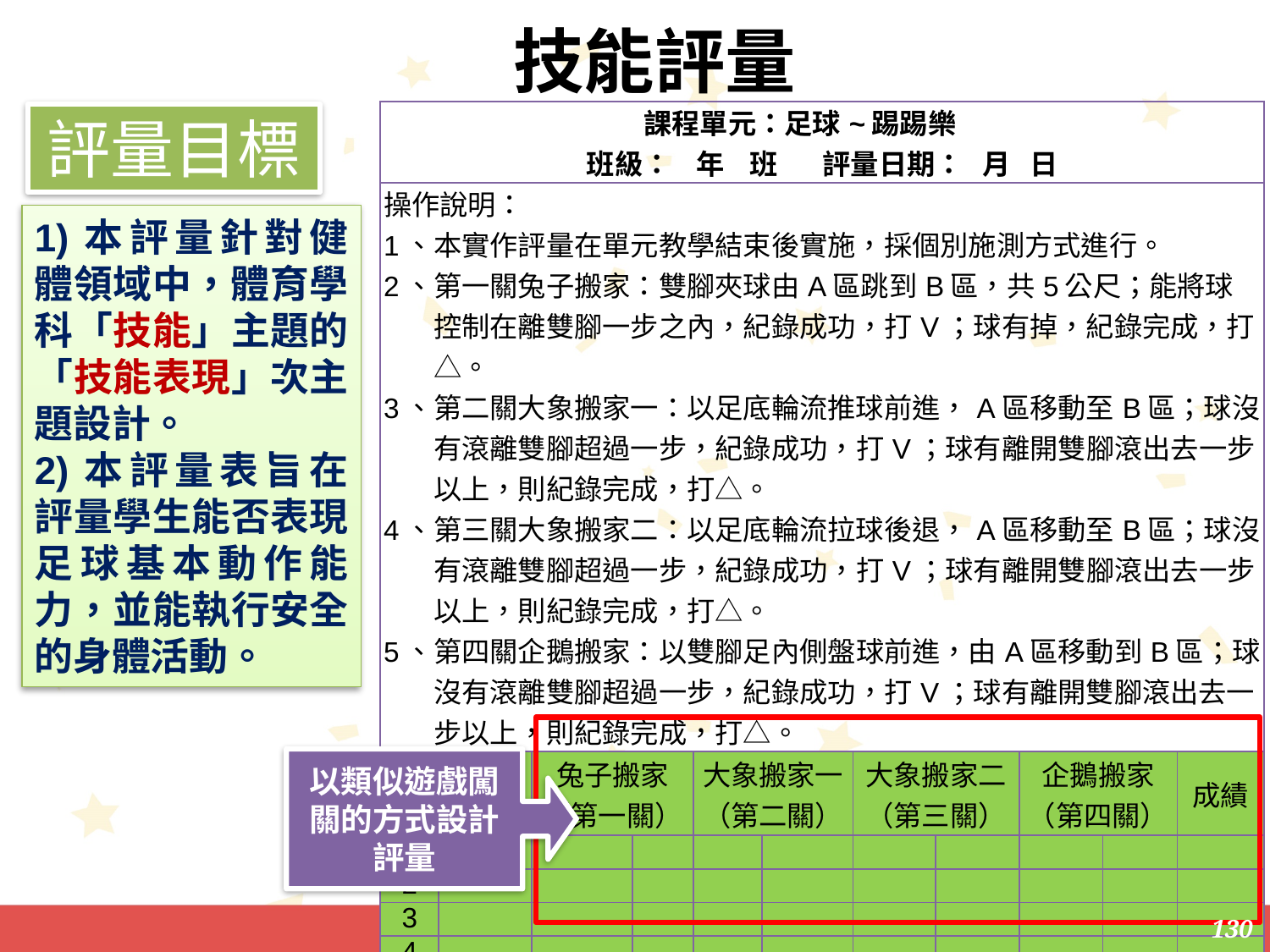

技能評量
| 課程單元：足球~踢踢樂        班級：    年    班       評量日期：   月   日 |  |  |  |  |  |  |  |  |  |  |
| --- | --- | --- | --- | --- | --- | --- | --- | --- | --- | --- |
| 操作說明： 1、本實作評量在單元教學結束後實施，採個別施測方式進行。 2、第一關兔子搬家：雙腳夾球由A區跳到B區，共5公尺；能將球控制在離雙腳一步之內，紀錄成功，打V；球有掉，紀錄完成，打△。 3、第二關大象搬家一：以足底輪流推球前進，A區移動至B區；球沒有滾離雙腳超過一步，紀錄成功，打V；球有離開雙腳滾出去一步以上，則紀錄完成，打△。 4、第三關大象搬家二：以足底輪流拉球後退，A區移動至B區；球沒有滾離雙腳超過一步，紀錄成功，打V；球有離開雙腳滾出去一步以上，則紀錄完成，打△。 5、第四關企鵝搬家：以雙腳足內側盤球前進，由A區移動到B區；球沒有滾離雙腳超過一步，紀錄成功，打V；球有離開雙腳滾出去一步以上，則紀錄完成，打△。 |  |  |  |  |  |  |  |  |  |  |
| 座號 | 姓名 | 兔子搬家 （第一關） |  | 大象搬家一 （第二關） |  | 大象搬家二 （第三關） |  | 企鵝搬家 （第四關） |  | 成績 |
| 1 |  |  |  |  |  |  |  |  |  |  |
| 2 |  |  |  |  |  |  |  |  |  |  |
| 3 |  |  |  |  |  |  |  |  |  |  |
| 4 |  |  |  |  |  |  |  |  |  |  |
| 5 |  |  |  |  |  |  |  |  |  |  |
| 6 |  |  |  |  |  |  |  |  |  |  |
評量目標
1)本評量針對健體領域中，體育學科「技能」主題的「技能表現」次主題設計。
2)本評量表旨在評量學生能否表現足球基本動作能力，並能執行安全的身體活動。

以類似遊戲闖關的方式設計評量
130